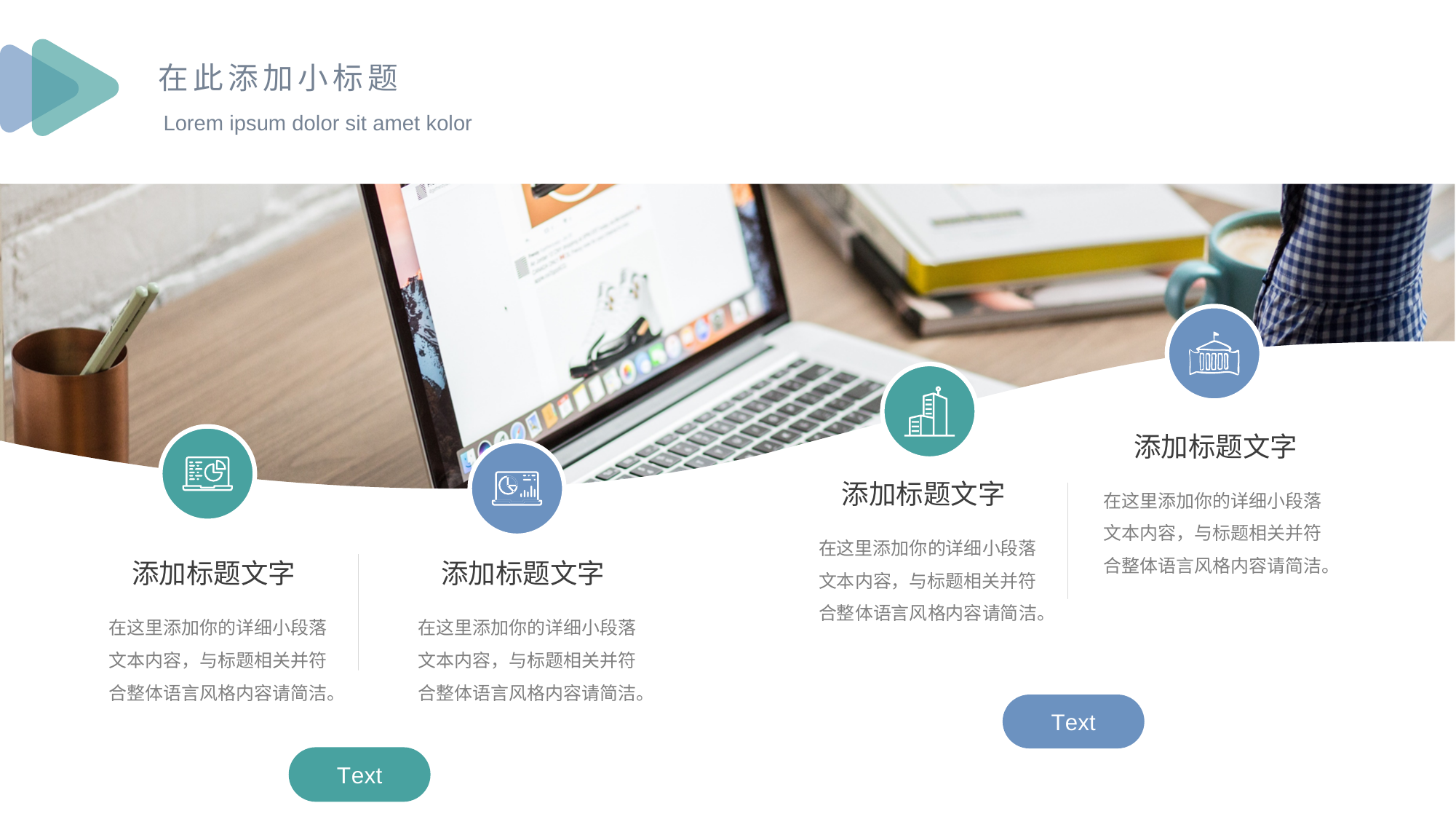

在此添加小标题
Lorem ipsum dolor sit amet kolor

添加标题文字
在这里添加你的详细小段落文本内容，与标题相关并符合整体语言风格内容请简洁。

添加标题文字
在这里添加你的详细小段落文本内容，与标题相关并符合整体语言风格内容请简洁。

添加标题文字
在这里添加你的详细小段落文本内容，与标题相关并符合整体语言风格内容请简洁。

添加标题文字
在这里添加你的详细小段落文本内容，与标题相关并符合整体语言风格内容请简洁。
T ext
T ext